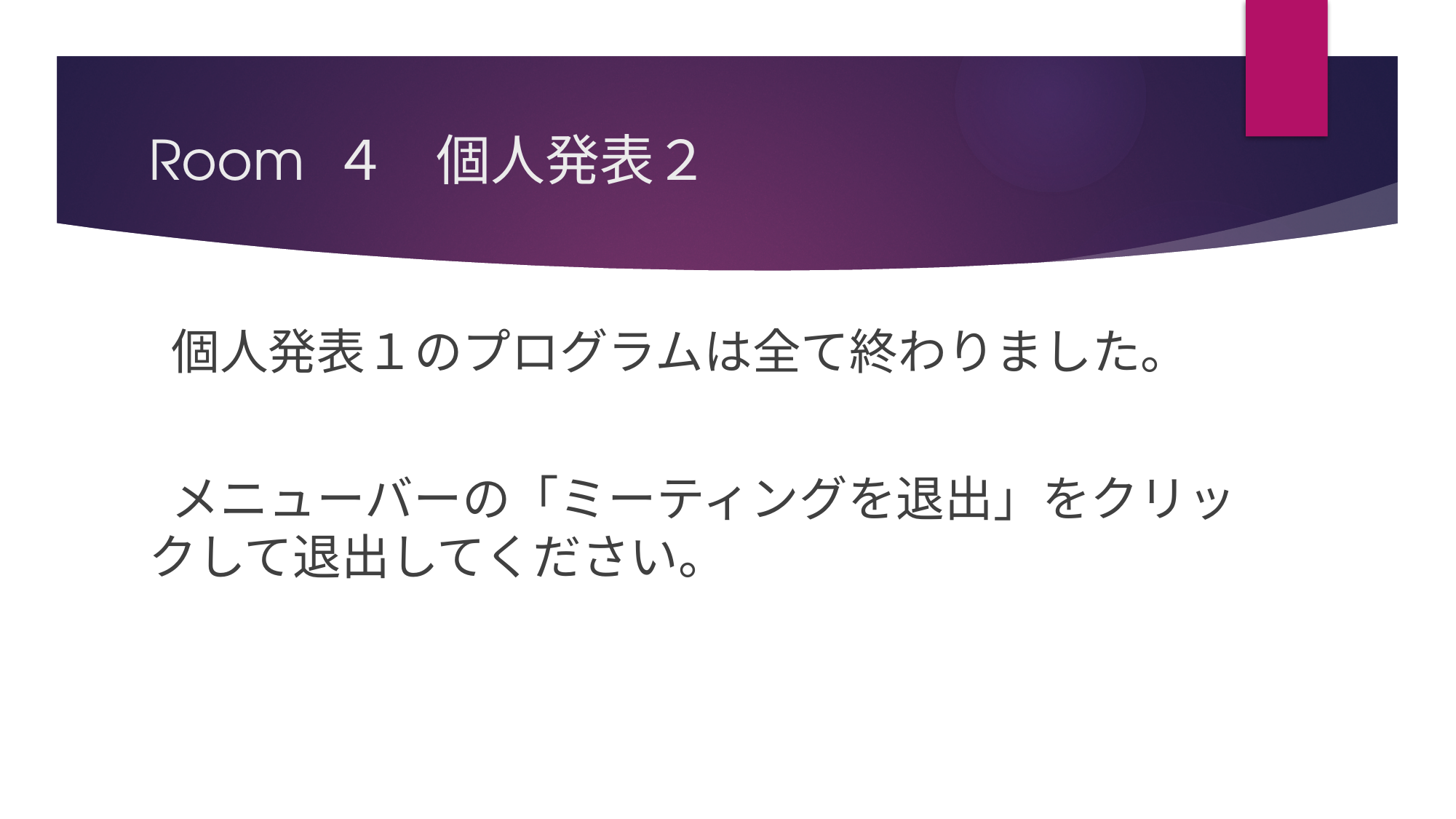

# Room ４    個人発表２
 個人発表１のプログラムは全て終わりました。

 メニューバーの「ミーティングを退出」をクリックして退出してください。